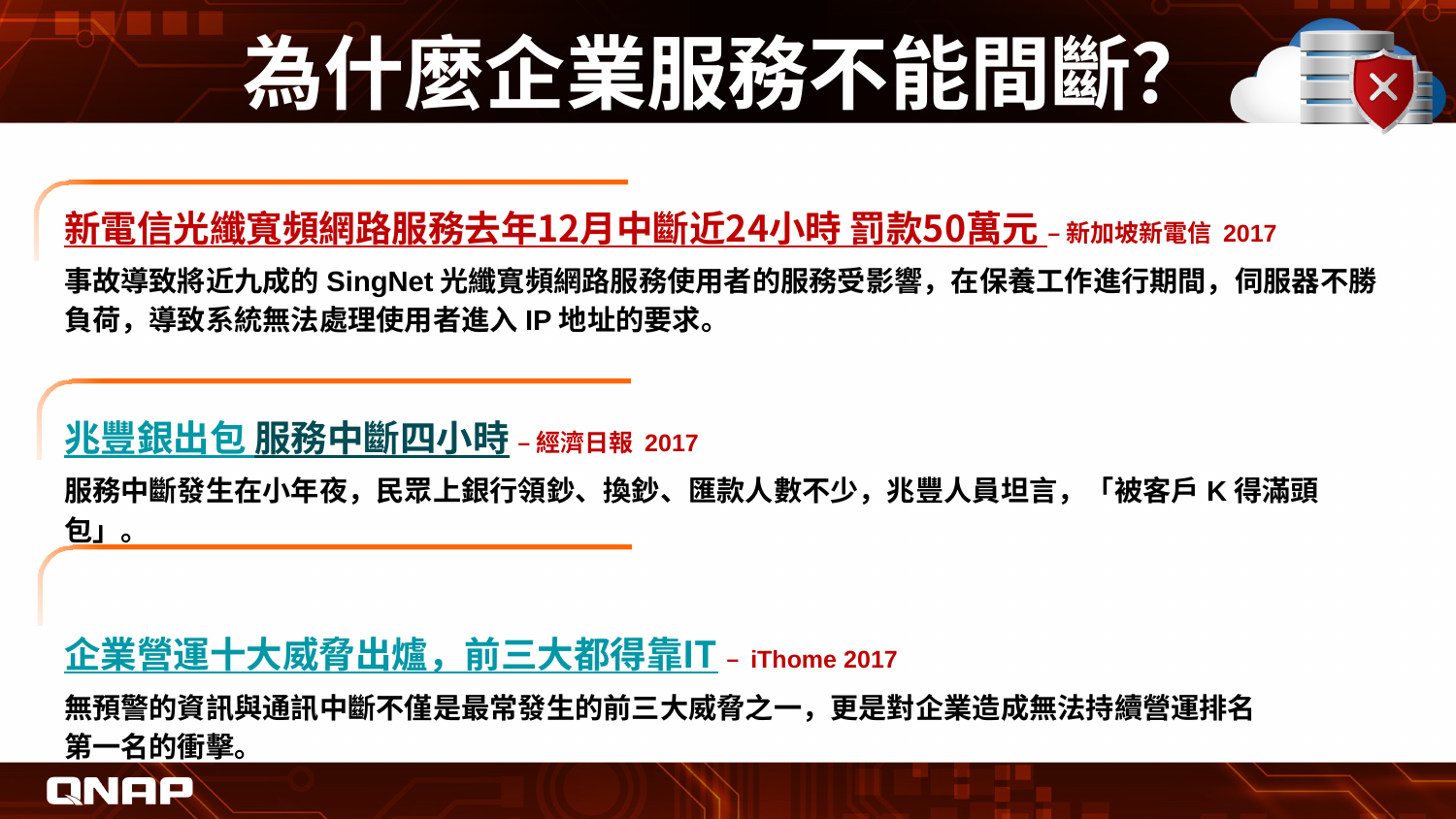

# 為什麼企業服務不能間斷？

新電信光纖寬頻網路服務去年12月中斷近24小時 罰款50萬元 – 新加坡新電信 2017
事故導致將近九成的SingNet光纖寬頻網路服務使用者的服務受影響，在保養工作進行期間，伺服器不勝負荷，導致系統無法處理使用者進入IP地址的要求。

兆豐銀出包 服務中斷四小時 – 經濟日報 2017
服務中斷發生在小年夜，民眾上銀行領鈔、換鈔、匯款人數不少，兆豐人員坦言，「被客戶K得滿頭包」。

企業營運十大威脅出爐，前三大都得靠IT – iThome 2017
無預警的資訊與通訊中斷不僅是最常發生的前三大威脅之一，更是對企業造成無法持續營運排名
第一名的衝擊。